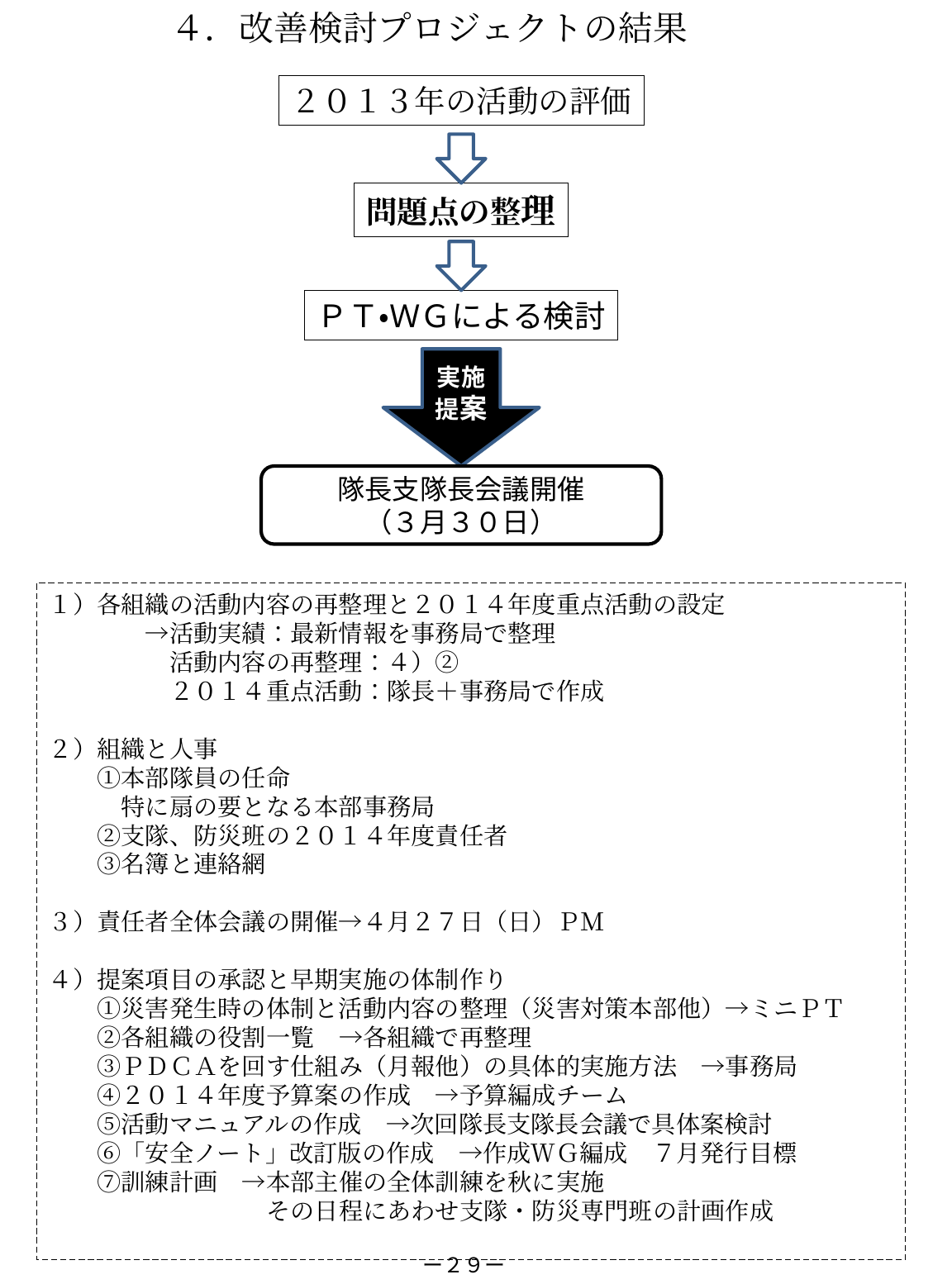

４．改善検討プロジェクトの結果
２０１３年の活動の評価

問題点の整理

ＰＴ・ＷＧによる検討
実施提案
隊長支隊長会議開催
（３月３０日）
１）各組織の活動内容の再整理と２０１４年度重点活動の設定
　　　　→活動実績：最新情報を事務局で整理
　　　　　活動内容の再整理：４）②
　　　　　２０１４重点活動：隊長＋事務局で作成

２）組織と人事
　　①本部隊員の任命
　　　特に扇の要となる本部事務局
　　②支隊、防災班の２０１４年度責任者
　　③名簿と連絡網

３）責任者全体会議の開催→４月２７日（日）ＰＭ

４）提案項目の承認と早期実施の体制作り
　　①災害発生時の体制と活動内容の整理（災害対策本部他）→ミニＰＴ
　　②各組織の役割一覧　→各組織で再整理
　　③ＰＤＣＡを回す仕組み（月報他）の具体的実施方法　→事務局
　　④２０１４年度予算案の作成　→予算編成チーム
　　⑤活動マニュアルの作成　→次回隊長支隊長会議で具体案検討
　　⑥「安全ノート」改訂版の作成　→作成ＷＧ編成　７月発行目標
　　⑦訓練計画　→本部主催の全体訓練を秋に実施
　　　　　　　　　その日程にあわせ支隊・防災専門班の計画作成
ー２９ー